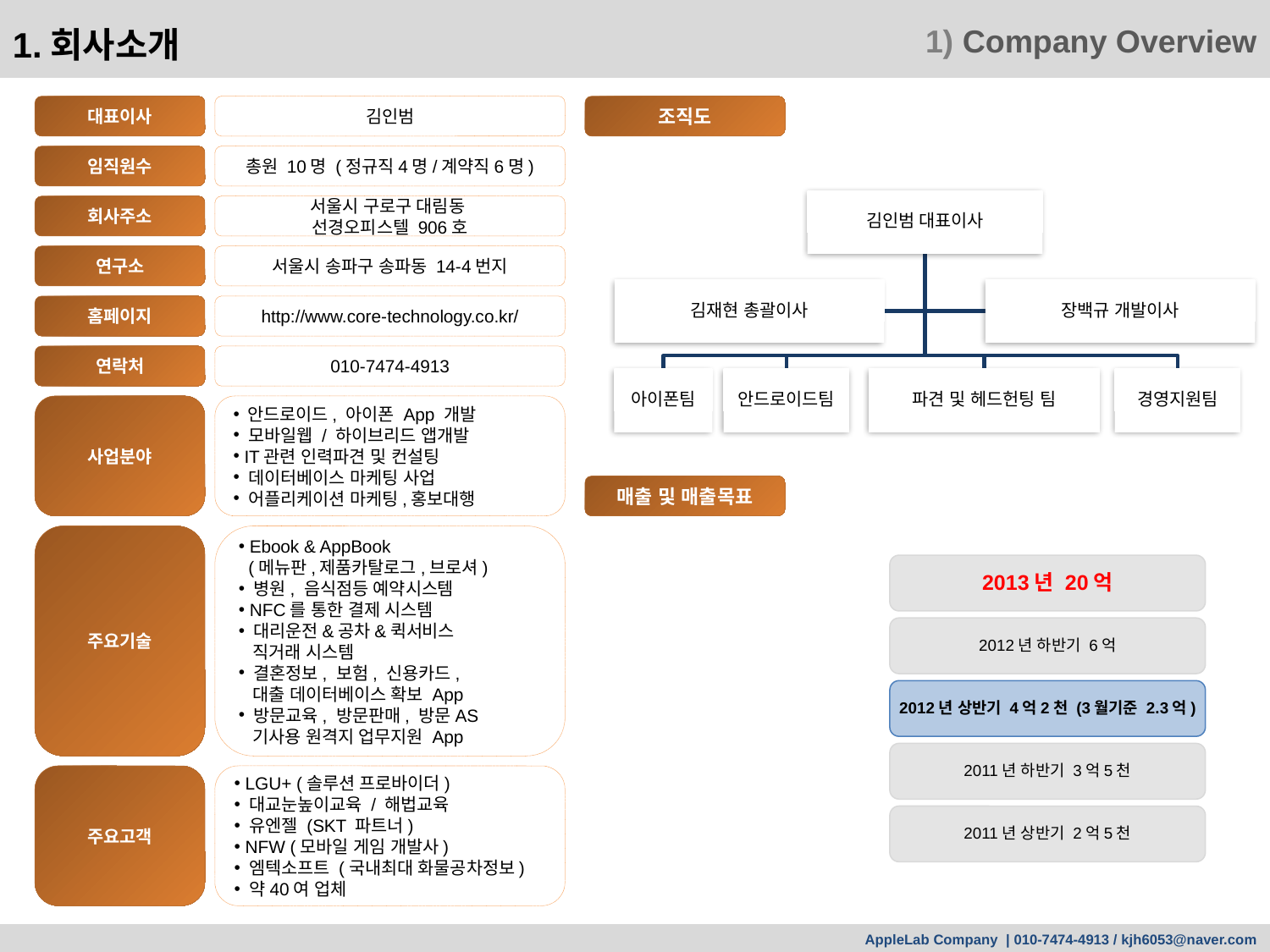

1) Company Overview
1.회사소개
대표이사
김인범
조직도
임직원수
총원 10명 (정규직4명/계약직6명)
김인범 대표이사
아이폰팀
안드로이드팀
파견 및 헤드헌팅 팀
경영지원팀
김재현 총괄이사
장백규 개발이사
회사주소
서울시 구로구 대림동
선경오피스텔 906호
연구소
서울시 송파구 송파동 14-4번지
홈페이지
http://www.core-technology.co.kr/
연락처
010-7474-4913
사업분야
 안드로이드, 아이폰 App 개발
 모바일웹 / 하이브리드 앱개발
 IT관련 인력파견 및 컨설팅
 데이터베이스 마케팅 사업
 어플리케이션 마케팅,홍보대행
매출 및 매출목표
2013년 20억
2012년 하반기 6억
2012년 상반기 4억2천 (3월기준 2.3억)
2011년 하반기 3억5천
2011년 상반기 2억5천
주요기술
 Ebook & AppBook
  (메뉴판,제품카탈로그,브로셔)
 병원, 음식점등 예약시스템
 NFC를 통한 결제 시스템
 대리운전&공차&퀵서비스
  직거래 시스템
 결혼정보, 보험, 신용카드,
  대출 데이터베이스 확보 App
 방문교육, 방문판매, 방문AS
  기사용 원격지 업무지원 App
주요고객
 LGU+ (솔루션 프로바이더)
 대교눈높이교육 / 해법교육
 유엔젤 (SKT 파트너)
 NFW (모바일 게임 개발사)
 엠텍소프트 (국내최대 화물공차정보)
 약40여 업체